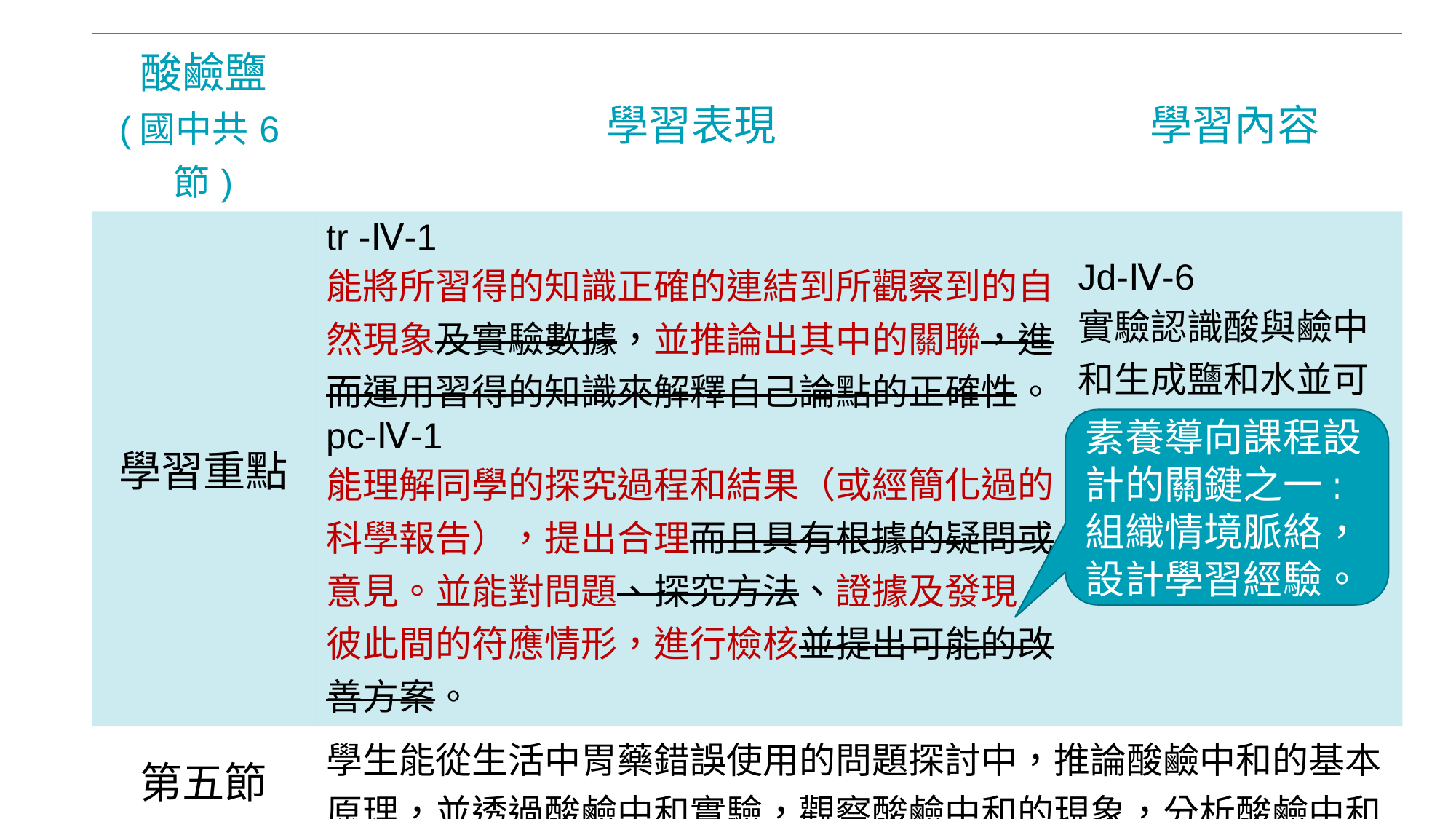

| 酸鹼鹽 (國中共6節) | 學習表現 | 學習內容 |
| --- | --- | --- |
| 學習重點 | tr -Ⅳ-1 能將所習得的知識正確的連結到所觀察到的自然現象及實驗數據，並推論出其中的關聯，進而運用習得的知識來解釋自己論點的正確性。 pc-Ⅳ-1 能理解同學的探究過程和結果（或經簡化過的科學報告），提出合理而且具有根據的疑問或意見。並能對問題、探究方法、證據及發現，彼此間的符應情形，進行檢核並提出可能的改善方案。 | Jd-Ⅳ-6 實驗認識酸與鹼中和生成鹽和水並可放出熱量而使溫度變化。 |
| 第五節 學習目標 | 學生能從生活中胃藥錯誤使用的問題探討中，推論酸鹼中和的基本原理，並透過酸鹼中和實驗，觀察酸鹼中和的現象，分析酸鹼中和的結果，進而提出胃藥正確使用的方式。 |  |
素養導向課程設計的關鍵之一:組織情境脈絡，設計學習經驗。